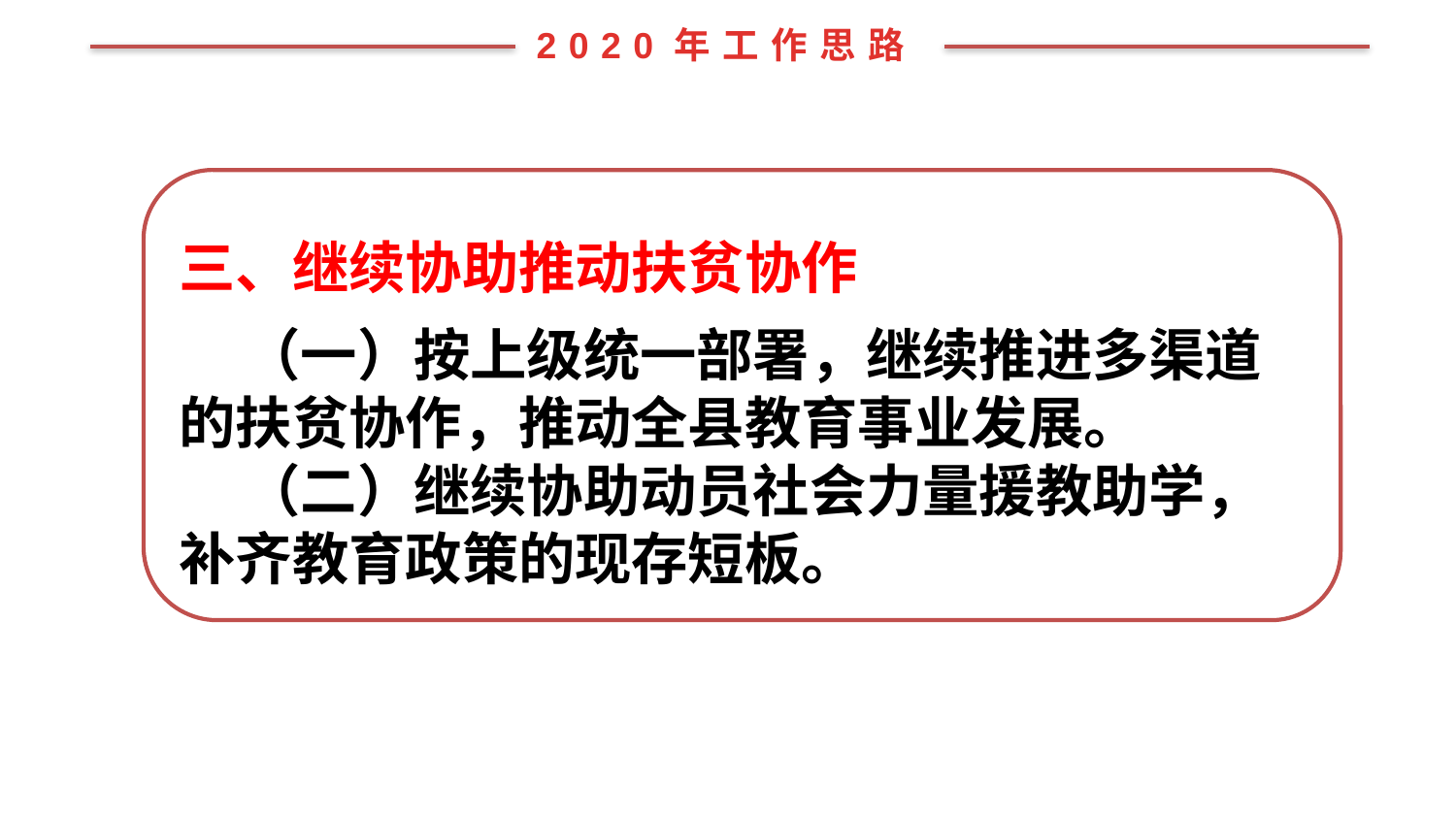

2020年工作思路

三、继续协助推动扶贫协作

    （一）按上级统一部署，继续推进多渠道的扶贫协作，推动全县教育事业发展。
    （二）继续协助动员社会力量援教助学，补齐教育政策的现存短板。